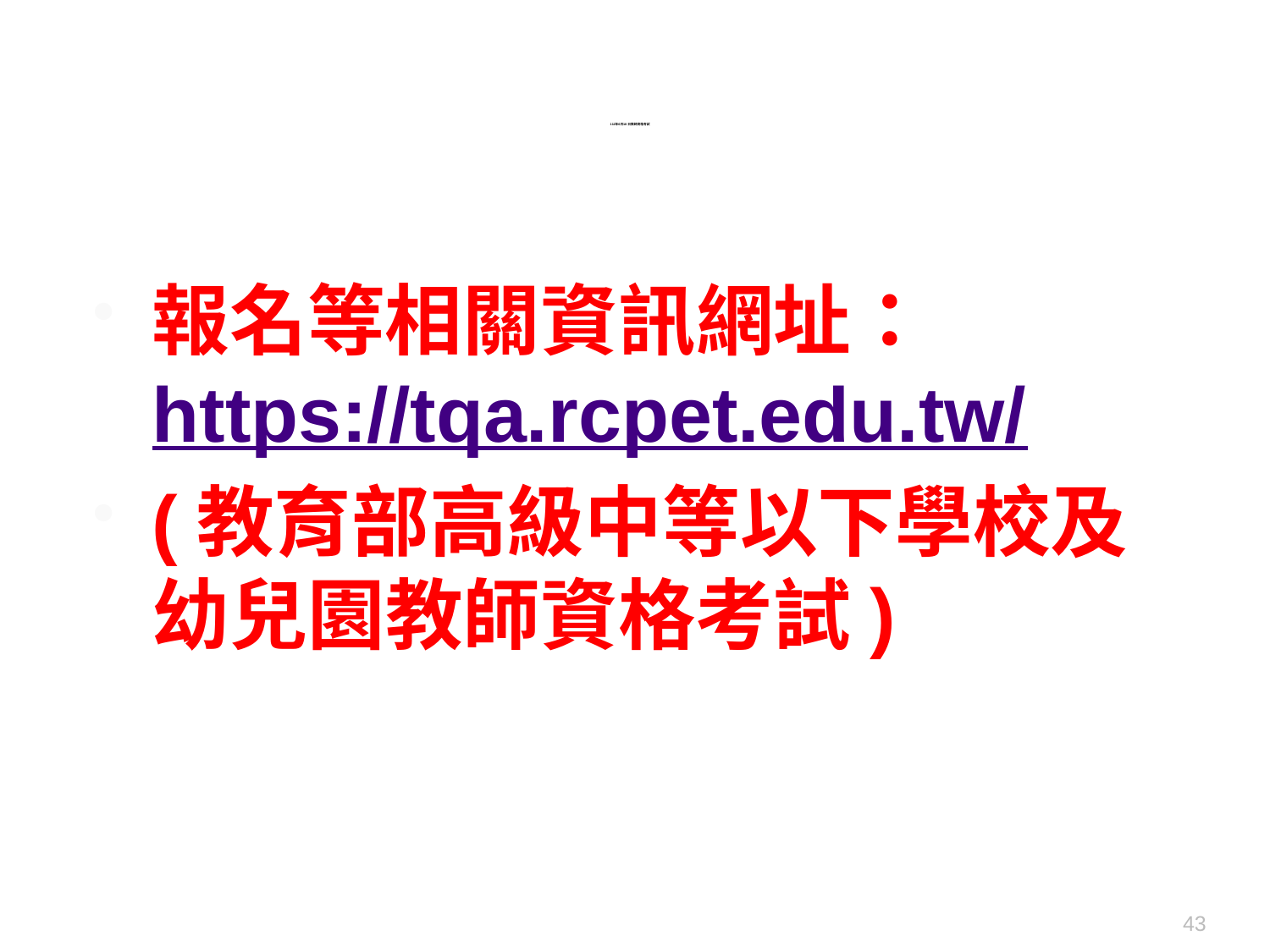

# 112年6月18 日教師資格考試

報名等相關資訊網址：https://tqa.rcpet.edu.tw/
(教育部高級中等以下學校及幼兒園教師資格考試)

43